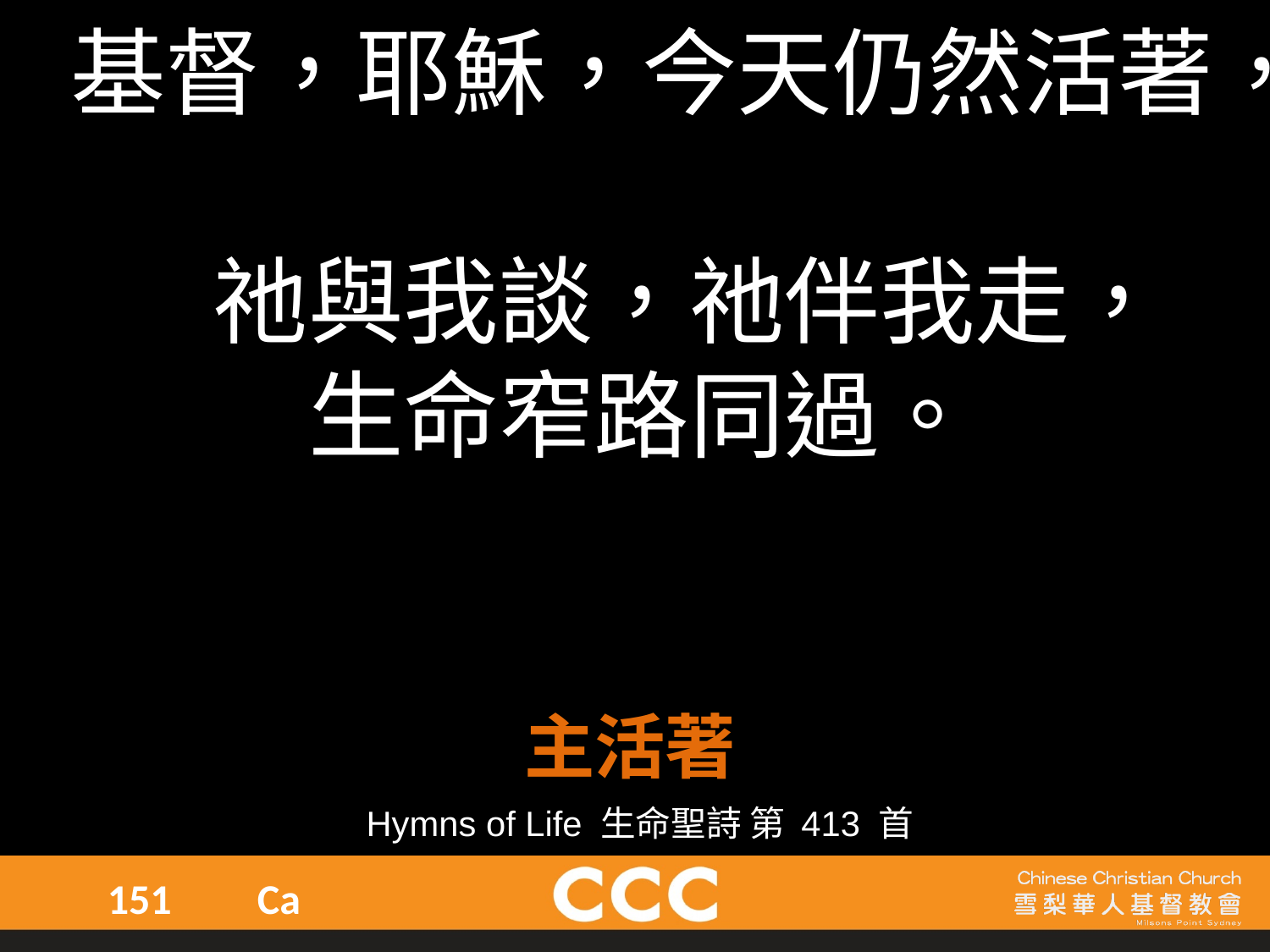

基督，耶穌，今天仍然活著，
　祂與我談，祂伴我走，
生命窄路同過。
主活著
Hymns of Life 生命聖詩 第 413 首
151
Ca